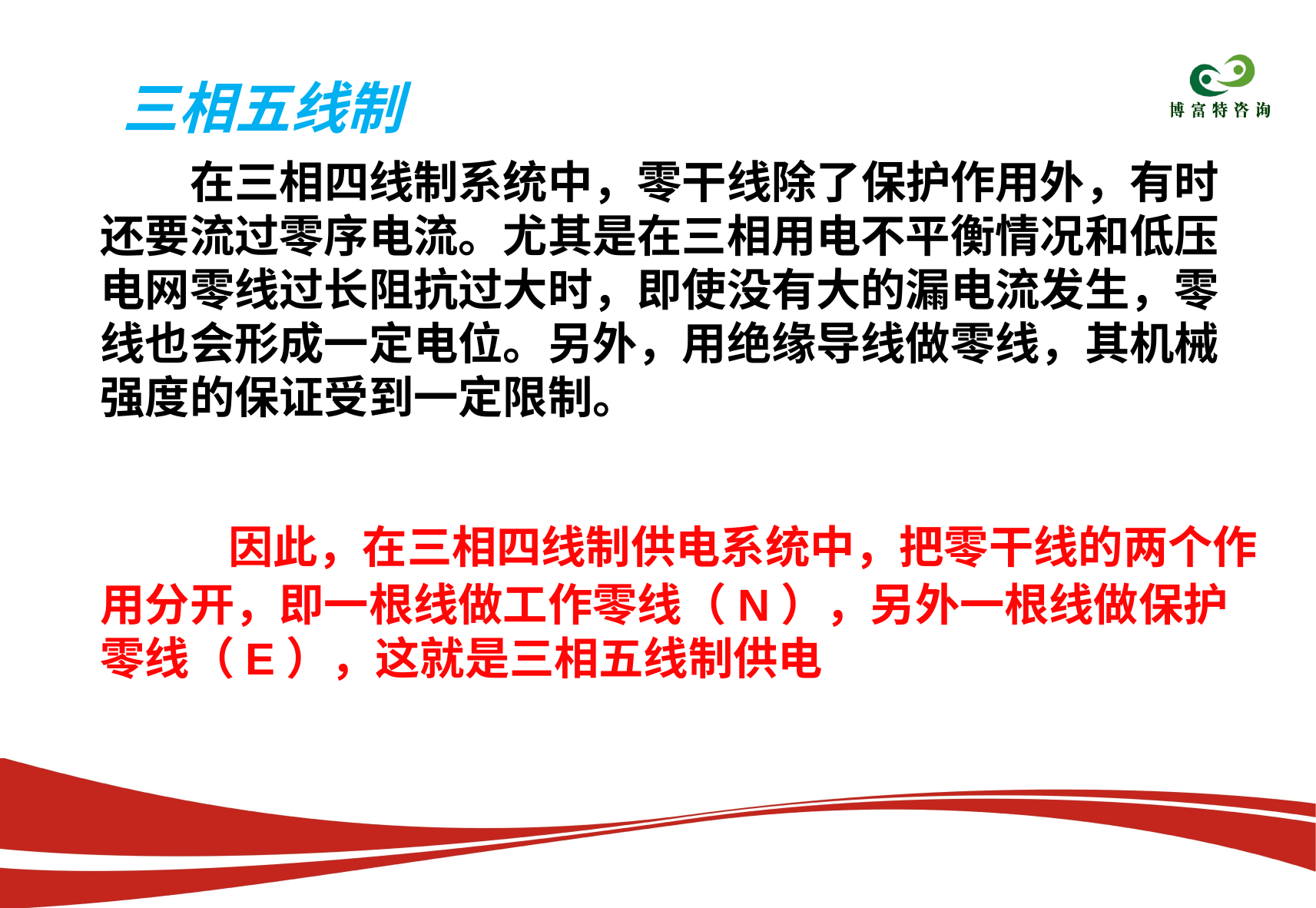

32
三相五线制
　　在三相四线制系统中，零干线除了保护作用外，有时还要流过零序电流。尤其是在三相用电不平衡情况和低压电网零线过长阻抗过大时，即使没有大的漏电流发生，零线也会形成一定电位。另外，用绝缘导线做零线，其机械强度的保证受到一定限制。

　　因此，在三相四线制供电系统中，把零干线的两个作用分开，即一根线做工作零线（N），另外一根线做保护零线（E），这就是三相五线制供电